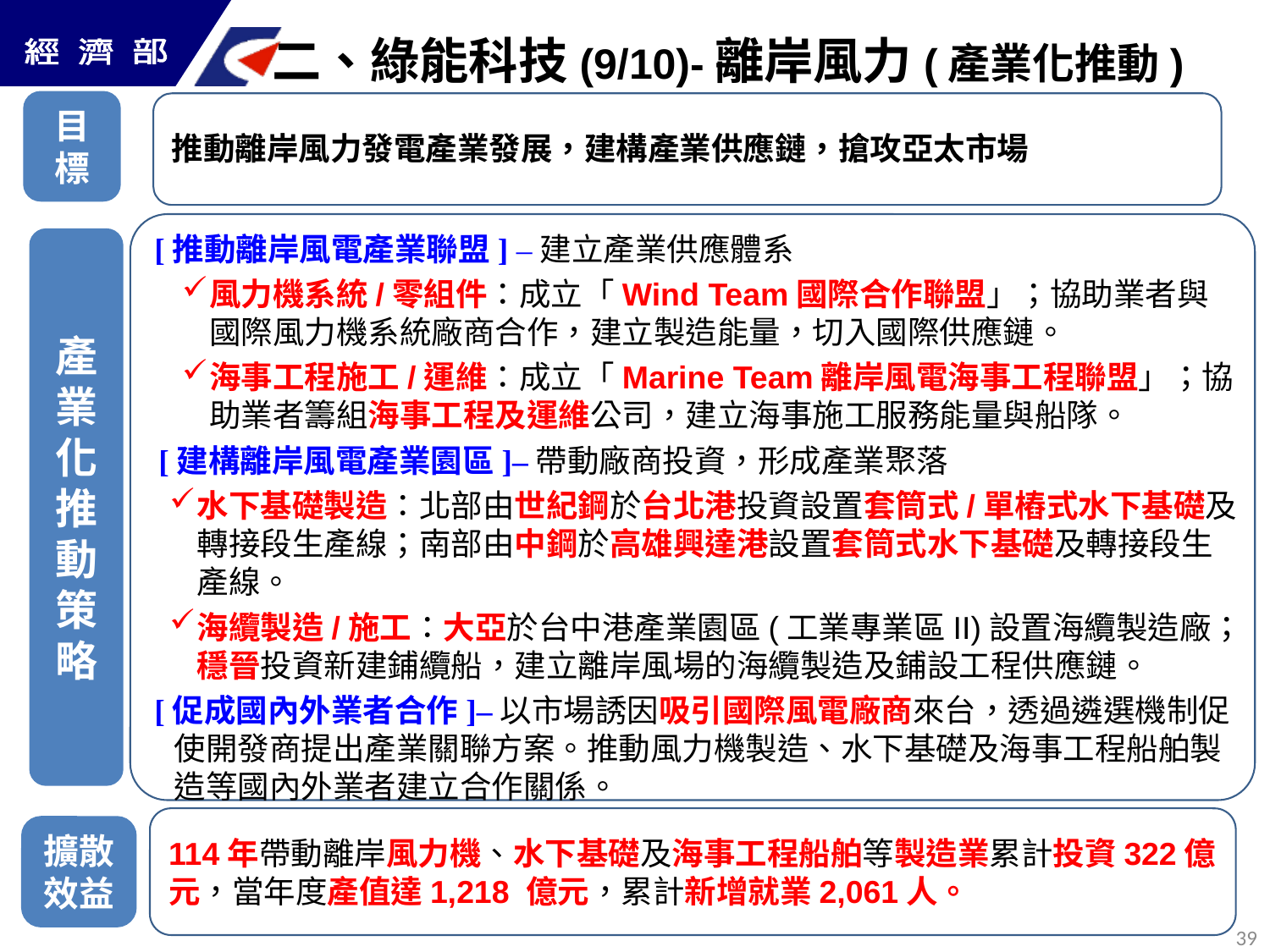

二、綠能科技(9/10)-離岸風力(產業化推動)
目標
推動離岸風力發電產業發展，建構產業供應鏈，搶攻亞太市場

 [推動離岸風電產業聯盟] –建立產業供應體系
風力機系統/零組件：成立「Wind Team國際合作聯盟」；協助業者與國際風力機系統廠商合作，建立製造能量，切入國際供應鏈。
海事工程施工/運維：成立「Marine Team離岸風電海事工程聯盟」；協助業者籌組海事工程及運維公司，建立海事施工服務能量與船隊。
[建構離岸風電產業園區]–帶動廠商投資，形成產業聚落
水下基礎製造：北部由世紀鋼於台北港投資設置套筒式/單樁式水下基礎及轉接段生產線；南部由中鋼於高雄興達港設置套筒式水下基礎及轉接段生產線。
海纜製造/施工：大亞於台中港產業園區(工業專業區II)設置海纜製造廠；穩晉投資新建鋪纜船，建立離岸風場的海纜製造及鋪設工程供應鏈。
 [促成國內外業者合作]–以市場誘因吸引國際風電廠商來台，透過遴選機制促使開發商提出產業關聯方案。推動風力機製造、水下基礎及海事工程船舶製造等國內外業者建立合作關係。
產業化推動策略
114年帶動離岸風力機、水下基礎及海事工程船舶等製造業累計投資322億元，當年度產值達1,218 億元，累計新增就業2,061人。
擴散
效益
39
39